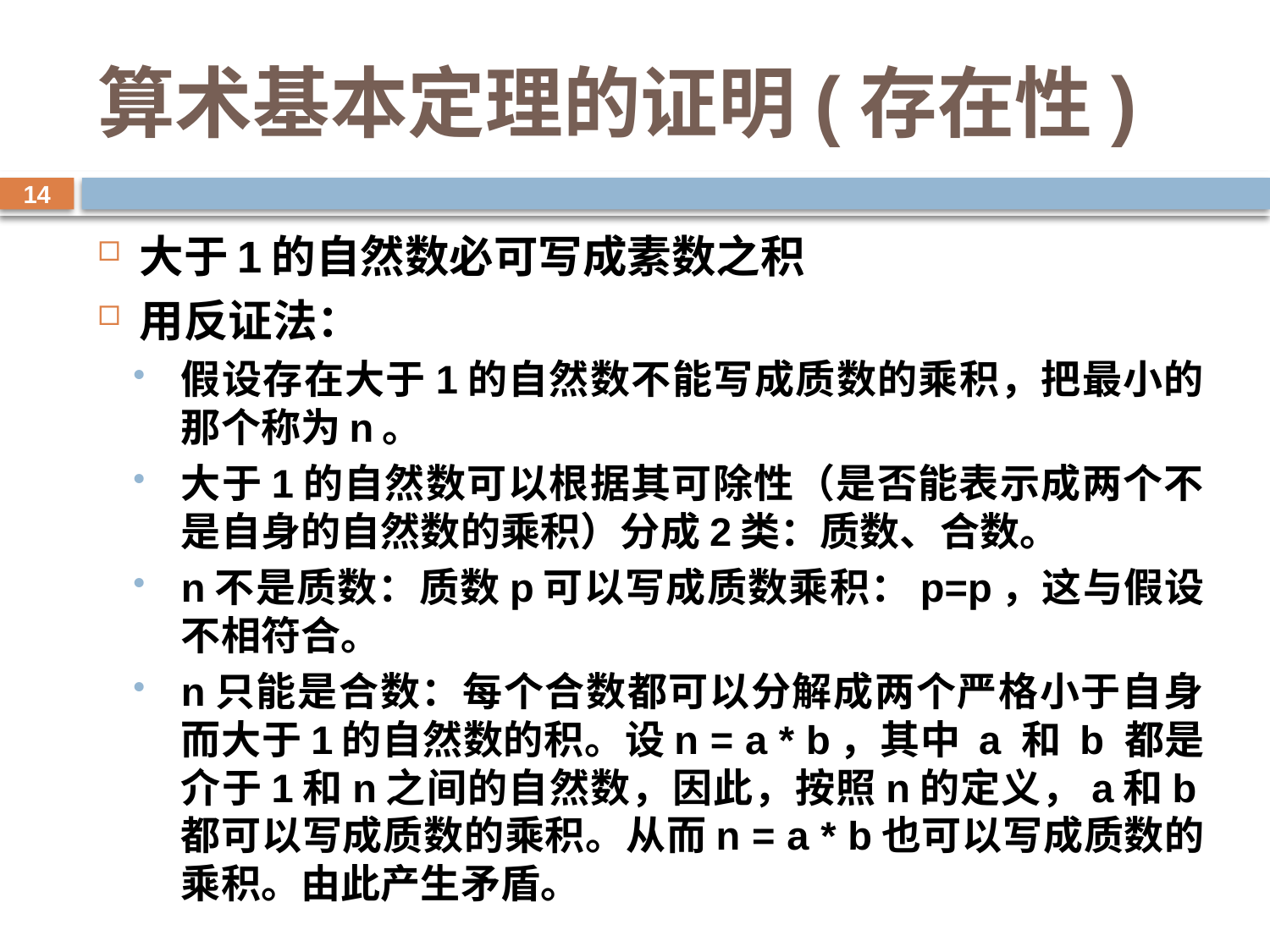

# 算术基本定理的证明(存在性)
14
大于1的自然数必可写成素数之积
用反证法：
假设存在大于1的自然数不能写成质数的乘积，把最小的那个称为n。
大于1的自然数可以根据其可除性（是否能表示成两个不是自身的自然数的乘积）分成2类：质数、合数。
n不是质数：质数p可以写成质数乘积：p=p，这与假设不相符合。
n只能是合数：每个合数都可以分解成两个严格小于自身而大于1的自然数的积。设n = a * b，其中 a 和 b 都是介于1和n之间的自然数，因此，按照n的定义，a和b都可以写成质数的乘积。从而n = a * b也可以写成质数的乘积。由此产生矛盾。